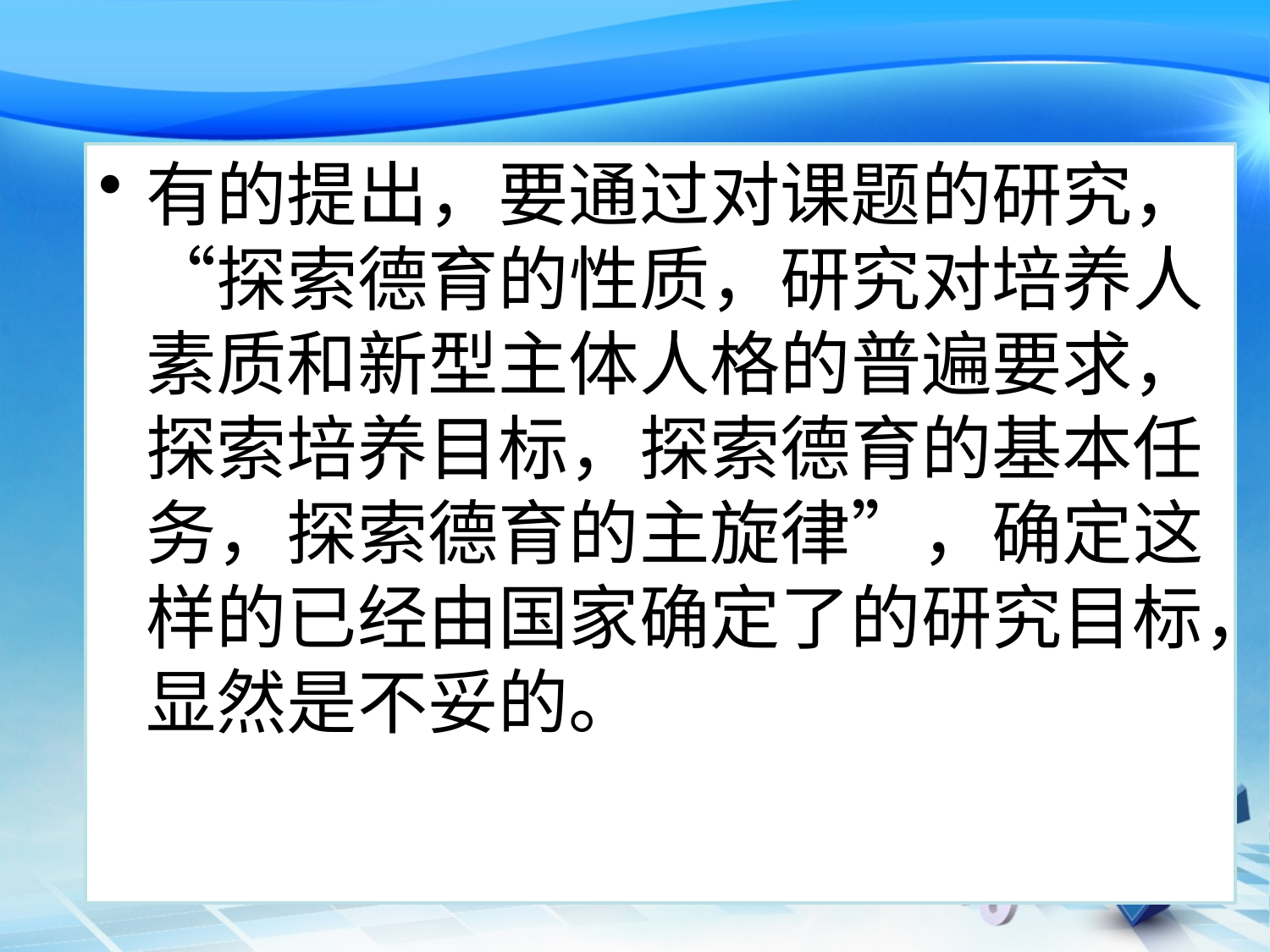

有的提出，要通过对课题的研究，“探索德育的性质，研究对培养人素质和新型主体人格的普遍要求，探索培养目标，探索德育的基本任务，探索德育的主旋律”，确定这样的已经由国家确定了的研究目标，显然是不妥的。
29